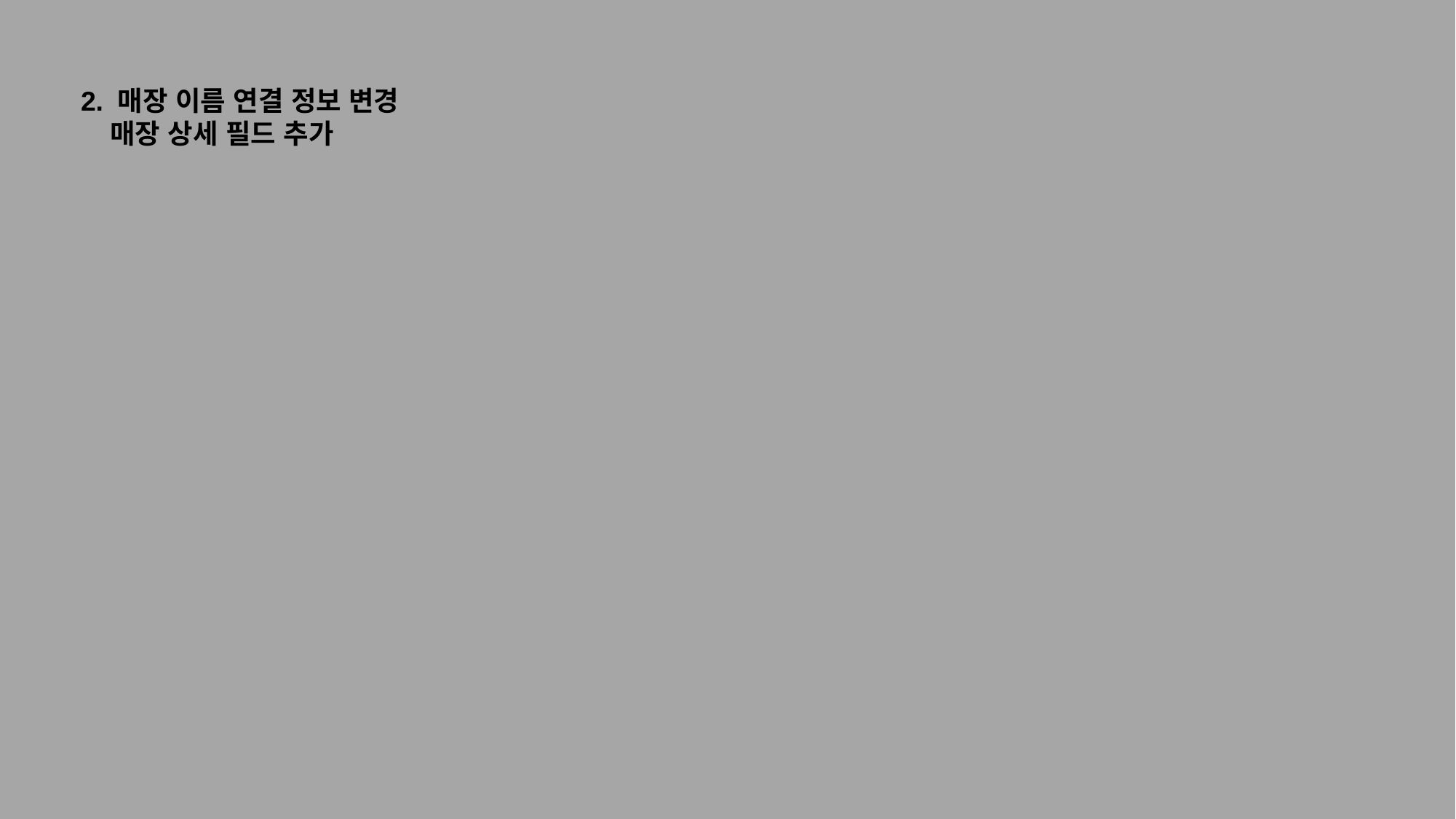

2. 매장 이름 연결 정보 변경
   매장 상세 필드 추가